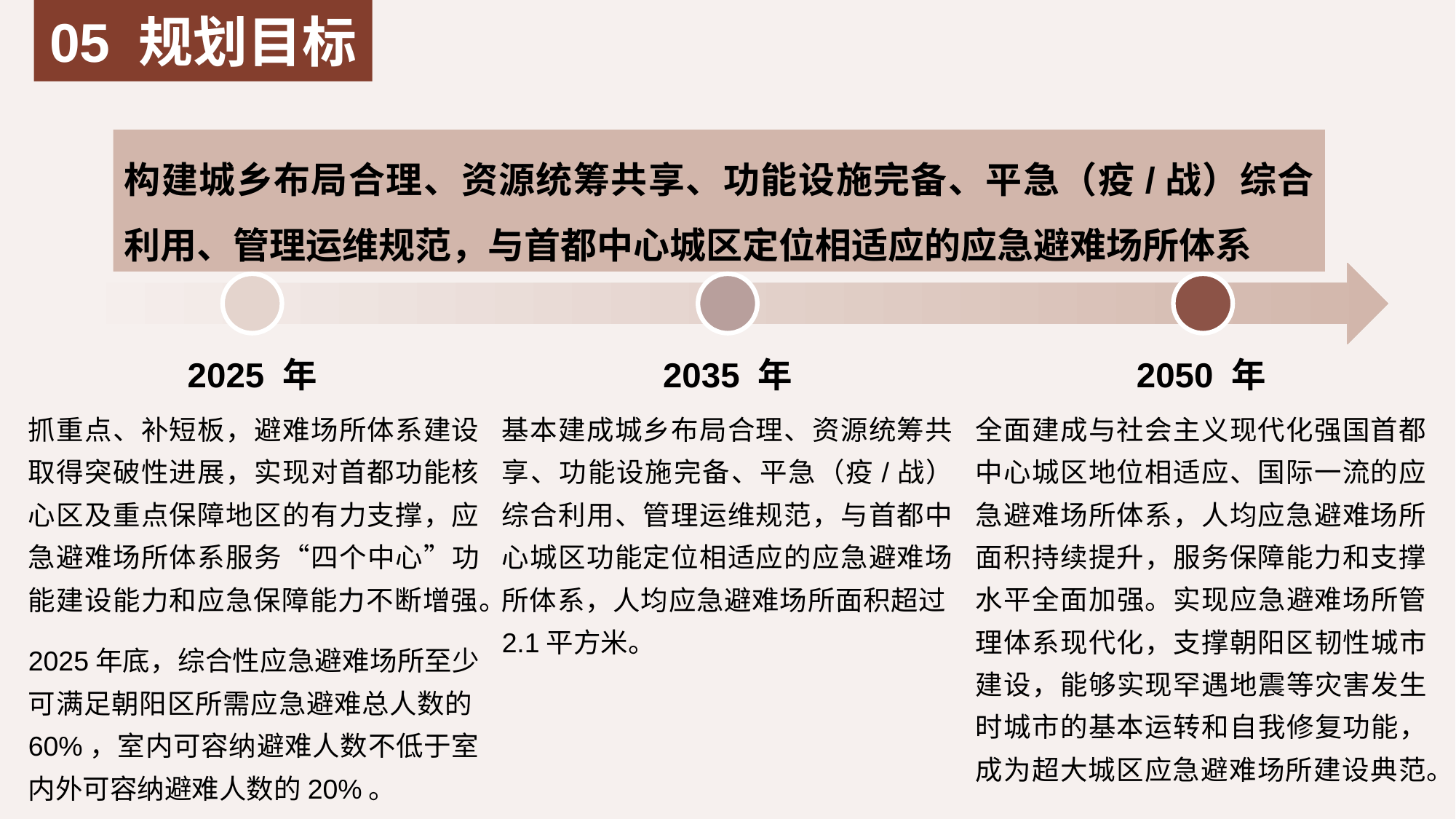

05 规划目标
构建城乡布局合理、资源统筹共享、功能设施完备、平急（疫/战）综合利用、管理运维规范，与首都中心城区定位相适应的应急避难场所体系

2025 年
抓重点、补短板，避难场所体系建设取得突破性进展，实现对首都功能核心区及重点保障地区的有力支撑，应急避难场所体系服务“四个中心”功能建设能力和应急保障能力不断增强。
2025年底，综合性应急避难场所至少可满足朝阳区所需应急避难总人数的60%，室内可容纳避难人数不低于室内外可容纳避难人数的20%。
2035 年
基本建成城乡布局合理、资源统筹共享、功能设施完备、平急（疫/战）综合利用、管理运维规范，与首都中心城区功能定位相适应的应急避难场所体系，人均应急避难场所面积超过2.1平方米。
2050 年
全面建成与社会主义现代化强国首都中心城区地位相适应、国际一流的应急避难场所体系，人均应急避难场所面积持续提升，服务保障能力和支撑水平全面加强。实现应急避难场所管理体系现代化，支撑朝阳区韧性城市建设，能够实现罕遇地震等灾害发生时城市的基本运转和自我修复功能，成为超大城区应急避难场所建设典范。